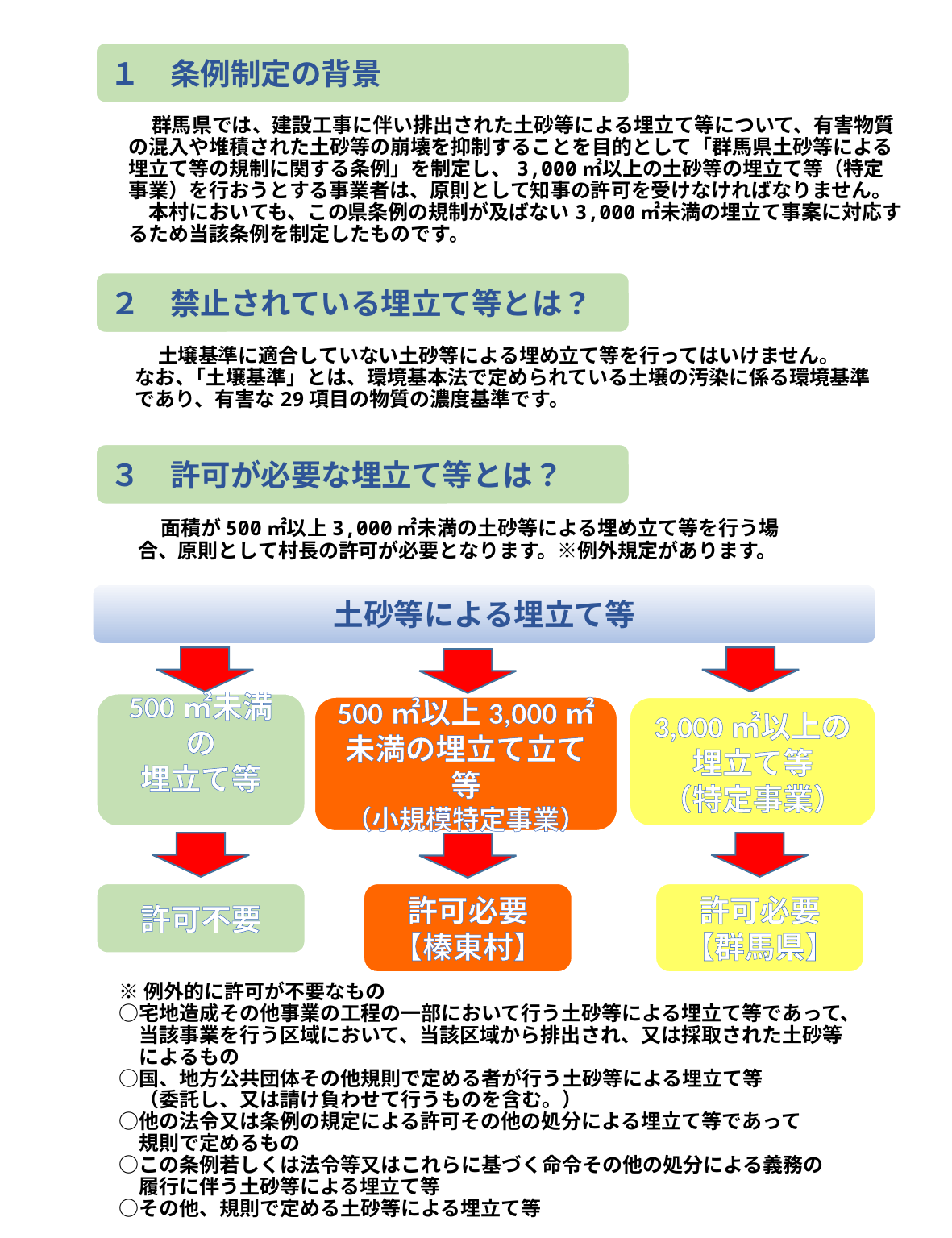

１　条例制定の背景
　群馬県では、建設工事に伴い排出された土砂等による埋立て等について、有害物質の混入や堆積された土砂等の崩壊を抑制することを目的として「群馬県土砂等による埋立て等の規制に関する条例」を制定し、3,000㎡以上の土砂等の埋立て等（特定事業）を行おうとする事業者は、原則として知事の許可を受けなければなりません。
　本村においても、この県条例の規制が及ばない3,000㎡未満の埋立て事案に対応するため当該条例を制定したものです。
２　禁止されている埋立て等とは？
　土壌基準に適合していない土砂等による埋め立て等を行ってはいけません。
なお､「土壌基準」とは、環境基本法で定められている土壌の汚染に係る環境基準であり、有害な29項目の物質の濃度基準です。

３　許可が必要な埋立て等とは？

　面積が500㎡以上3,000㎡未満の土砂等による埋め立て等を行う場合、原則として村長の許可が必要となります。※例外規定があります。
土砂等による埋立て等

500㎡未満の
埋立て等

500㎡以上3,000㎡未満の埋立て立て等
（小規模特定事業）
3,000㎡以上の
埋立て等
（特定事業）

許可不要

許可必要
【榛東村】

許可必要
【群馬県】

※例外的に許可が不要なもの
○宅地造成その他事業の工程の一部において行う土砂等による埋立て等であって、
　当該事業を行う区域において、当該区域から排出され、又は採取された土砂等
　によるもの
○国、地方公共団体その他規則で定める者が行う土砂等による埋立て等
　（委託し、又は請け負わせて行うものを含む。）
○他の法令又は条例の規定による許可その他の処分による埋立て等であって
　規則で定めるもの
○この条例若しくは法令等又はこれらに基づく命令その他の処分による義務の
　履行に伴う土砂等による埋立て等
○その他、規則で定める土砂等による埋立て等